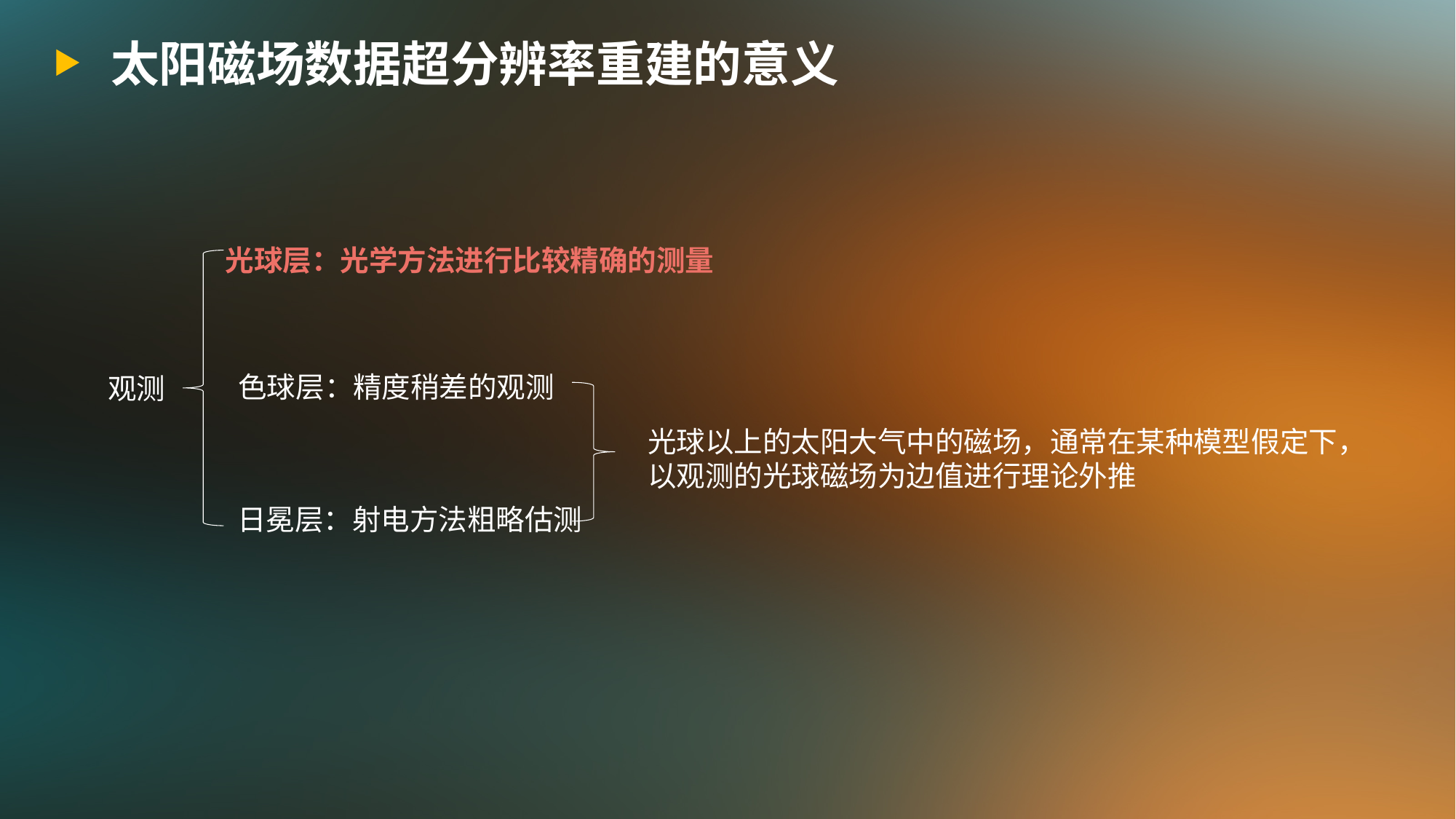

太阳磁场数据超分辨率重建的意义

光球层：光学方法进行比较精确的测量

色球层：精度稍差的观测
观测

光球以上的太阳大气中的磁场，通常在某种模型假定下，以观测的光球磁场为边值进行理论外推
日冕层：射电方法粗略估测